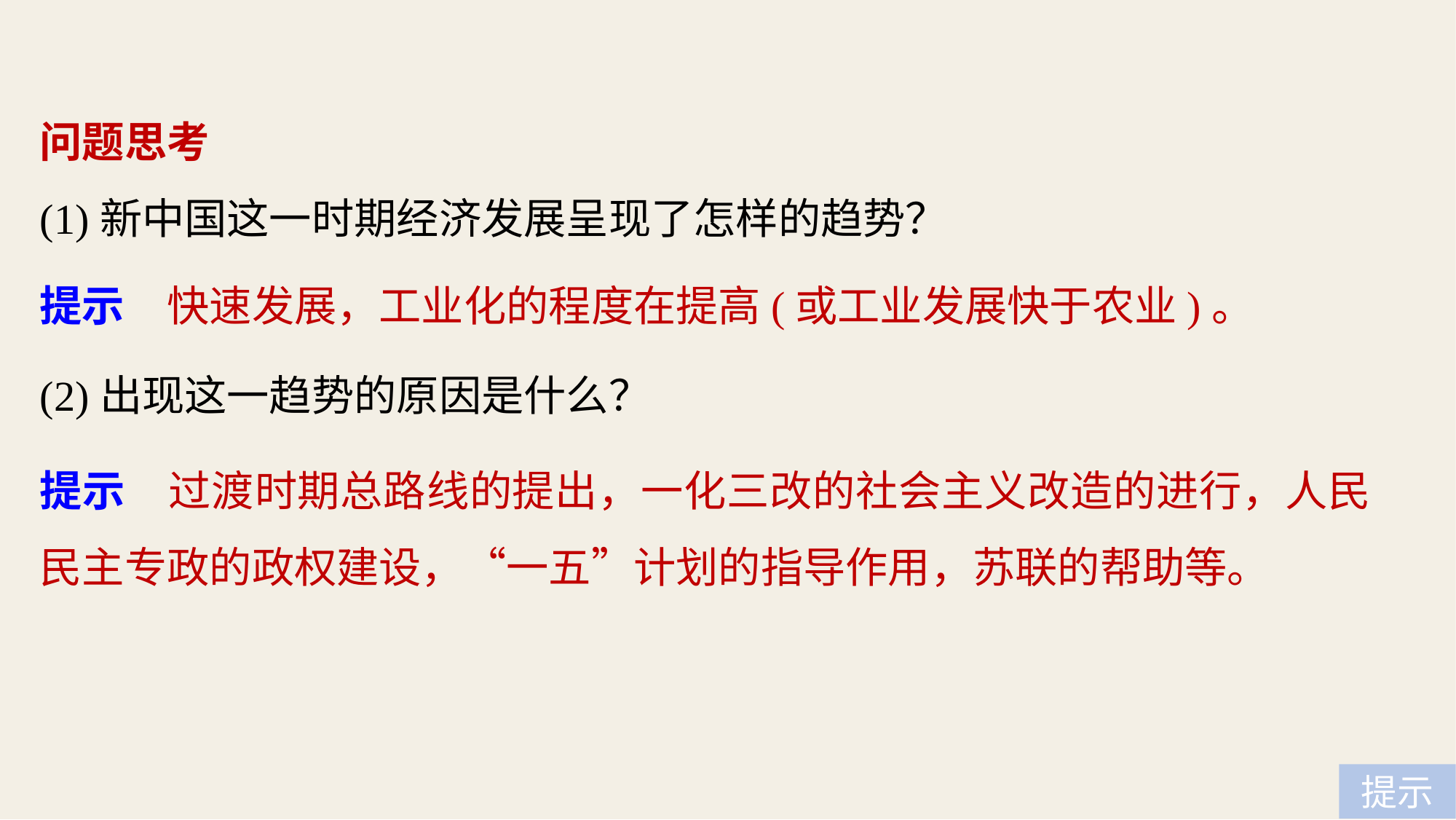

问题思考
(1)新中国这一时期经济发展呈现了怎样的趋势？
提示　快速发展，工业化的程度在提高(或工业发展快于农业)。
(2)出现这一趋势的原因是什么？
提示　过渡时期总路线的提出，一化三改的社会主义改造的进行，人民民主专政的政权建设，“一五”计划的指导作用，苏联的帮助等。
提示